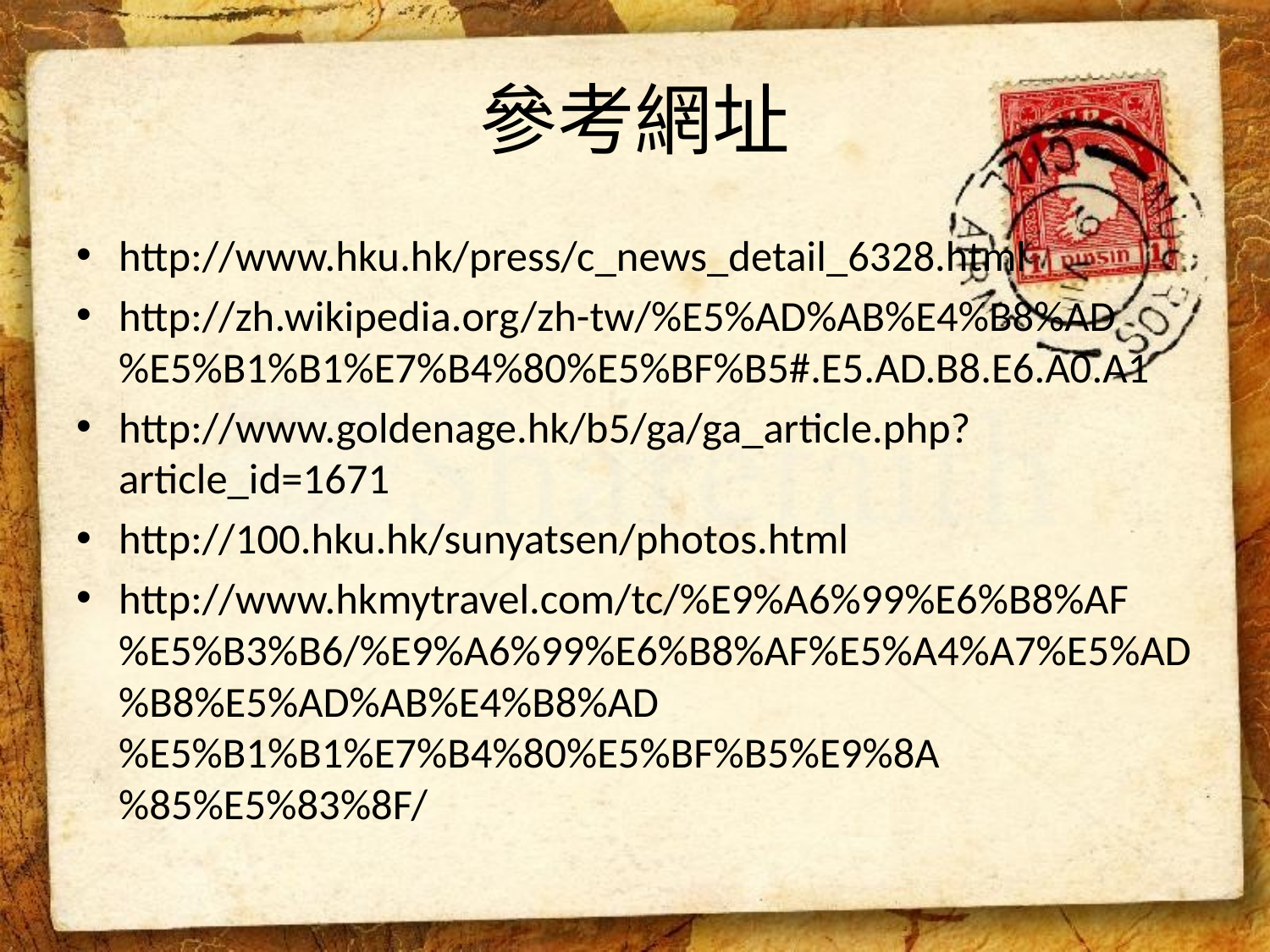

# 參考網址
http://www.hku.hk/press/c_news_detail_6328.html
http://zh.wikipedia.org/zh-tw/%E5%AD%AB%E4%B8%AD%E5%B1%B1%E7%B4%80%E5%BF%B5#.E5.AD.B8.E6.A0.A1
http://www.goldenage.hk/b5/ga/ga_article.php?article_id=1671
http://100.hku.hk/sunyatsen/photos.html
http://www.hkmytravel.com/tc/%E9%A6%99%E6%B8%AF%E5%B3%B6/%E9%A6%99%E6%B8%AF%E5%A4%A7%E5%AD%B8%E5%AD%AB%E4%B8%AD%E5%B1%B1%E7%B4%80%E5%BF%B5%E9%8A%85%E5%83%8F/